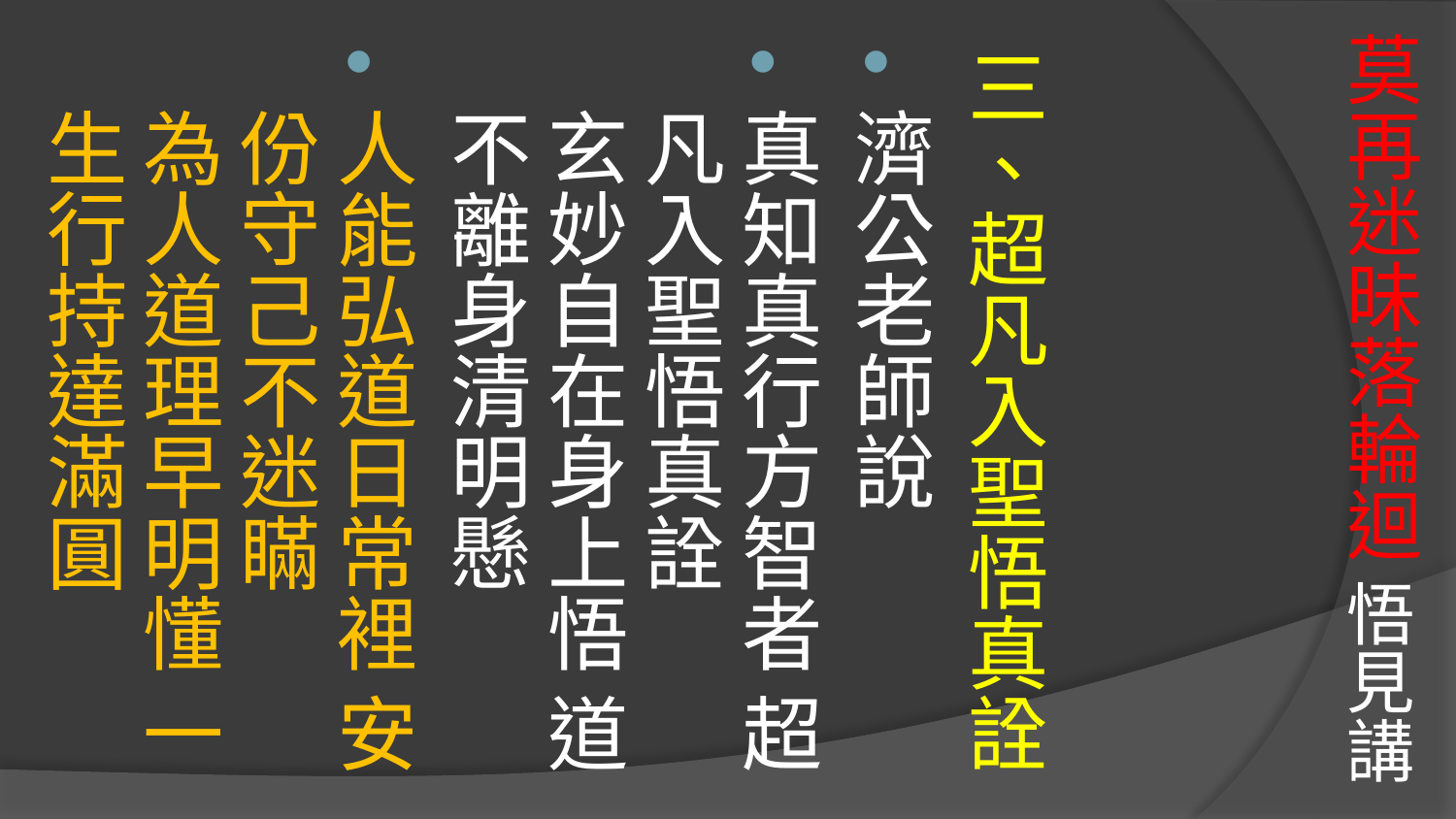

# 莫再迷昧落輪迴 悟見講
三、超凡入聖悟真詮
濟公老師說
真知真行方智者 超凡入聖悟真詮
玄妙自在身上悟 道不離身清明懸
人能弘道日常裡 安份守己不迷瞞
為人道理早明懂 一生行持達滿圓